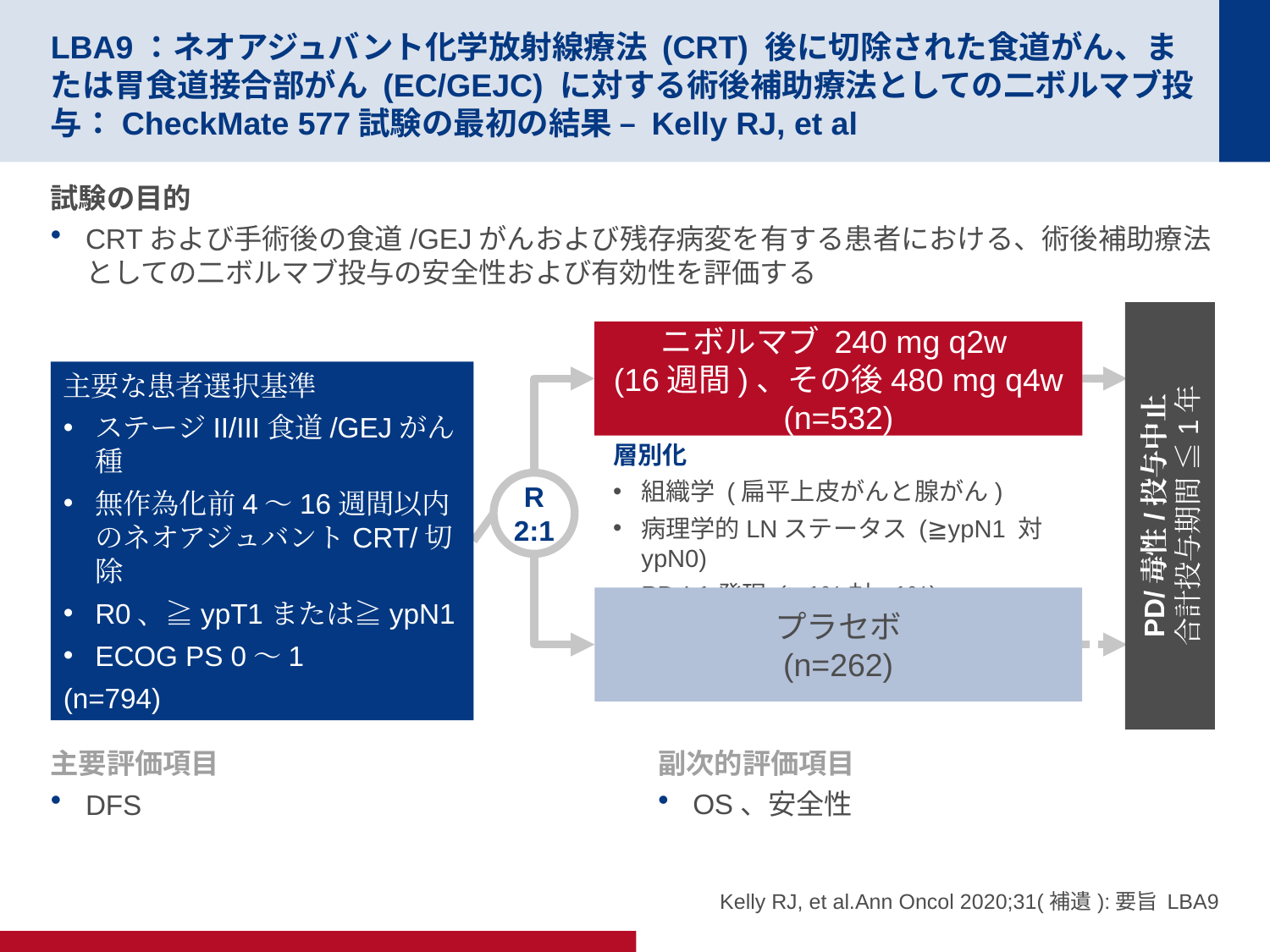

# LBA9：ネオアジュバント化学放射線療法 (CRT) 後に切除された食道がん、または胃食道接合部がん (EC/GEJC) に対する術後補助療法としての二ボルマブ投与：CheckMate 577試験の最初の結果 – Kelly RJ, et al
試験の目的
CRTおよび手術後の食道/GEJがんおよび残存病変を有する患者における、術後補助療法としての二ボルマブ投与の安全性および有効性を評価する
ニボルマブ 240 mg q2w
(16週間)、その後480 mg q4w (n=532)
主要な患者選択基準
ステージII/III食道/GEJがん種
無作為化前4～16週間以内のネオアジュバントCRT/切除
R0、≧ypT1または≧ypN1
ECOG PS 0～1
(n=794)
層別化
組織学 (扁平上皮がんと腺がん)
病理学的LNステータス (≧ypN1 対 ypN0)
PD-L1発現 (≧1%対<1%)
PD/毒性/投与中止
合計投与期間 ≦1年
R
2:1
プラセボ
(n=262)
主要評価項目
DFS

副次的評価項目
OS、安全性
Kelly RJ, et al.Ann Oncol 2020;31(補遺):要旨 LBA9